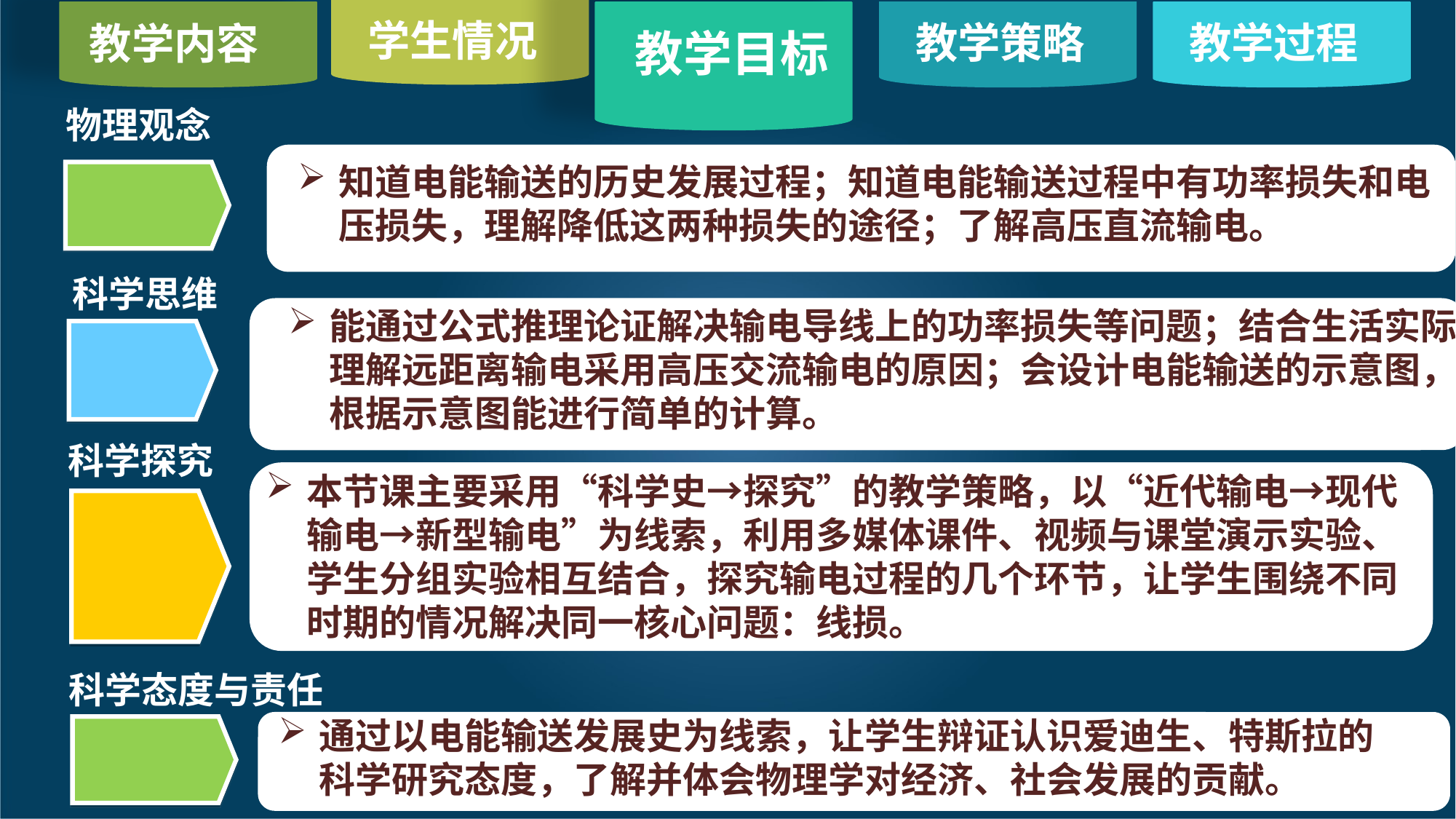

学生情况
教学策略
教学过程
教学内容
教学目标
物理观念

知道电能输送的历史发展过程；知道电能输送过程中有功率损失和电压损失，理解降低这两种损失的途径；了解高压直流输电。

科学思维
能通过公式推理论证解决输电导线上的功率损失等问题；结合生活实际理解远距离输电采用高压交流输电的原因；会设计电能输送的示意图，根据示意图能进行简单的计算。

科学探究
本节课主要采用“科学史→探究”的教学策略，以“近代输电→现代输电→新型输电”为线索，利用多媒体课件、视频与课堂演示实验、学生分组实验相互结合，探究输电过程的几个环节，让学生围绕不同时期的情况解决同一核心问题：线损。

科学态度与责任
通过以电能输送发展史为线索，让学生辩证认识爱迪生、特斯拉的科学研究态度，了解并体会物理学对经济、社会发展的贡献。